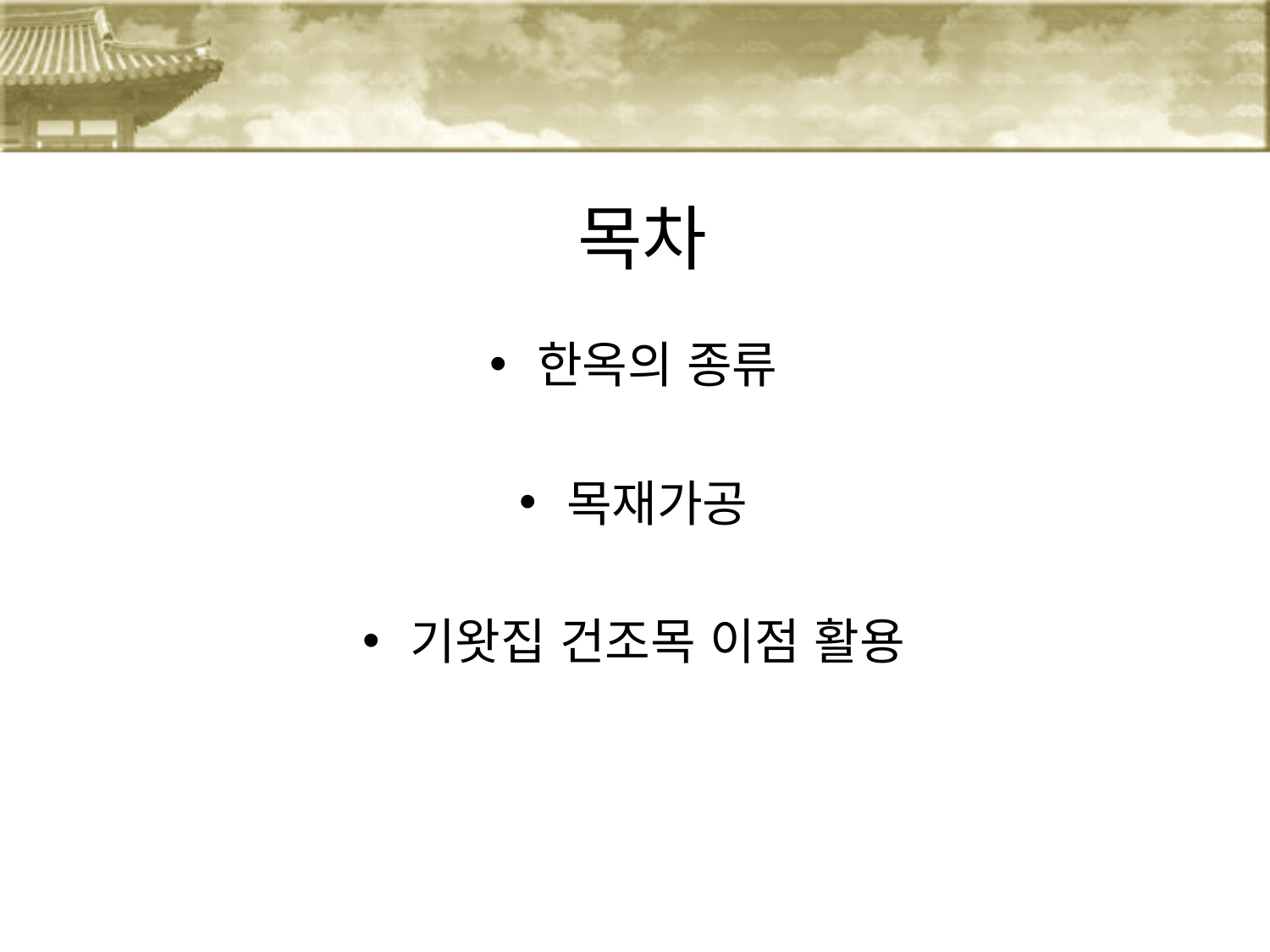

# 목차
한옥의 종류

목재가공

기왓집 건조목 이점 활용